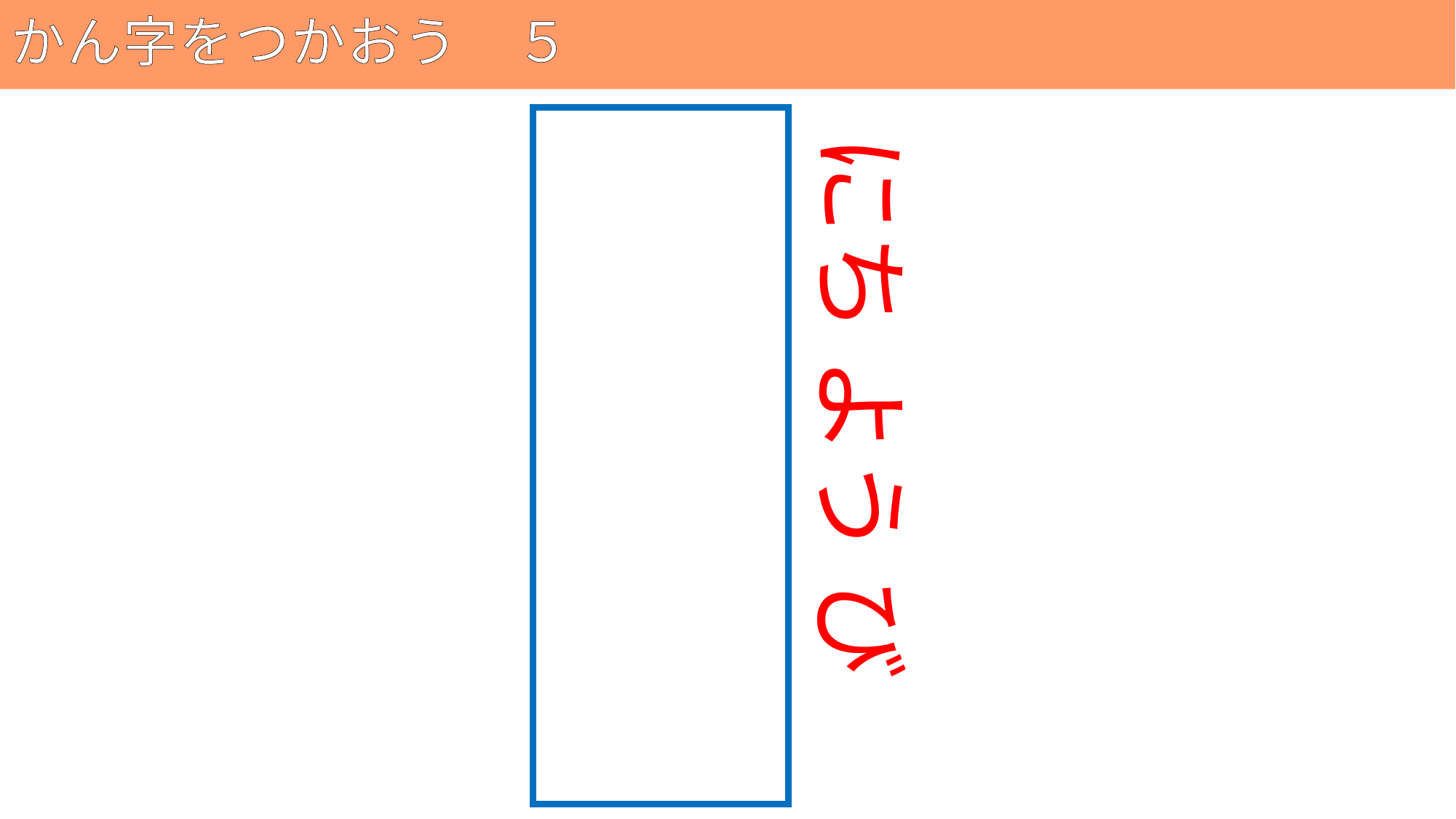

# かん字をつかおう　５
66

日曜日
にち よう び